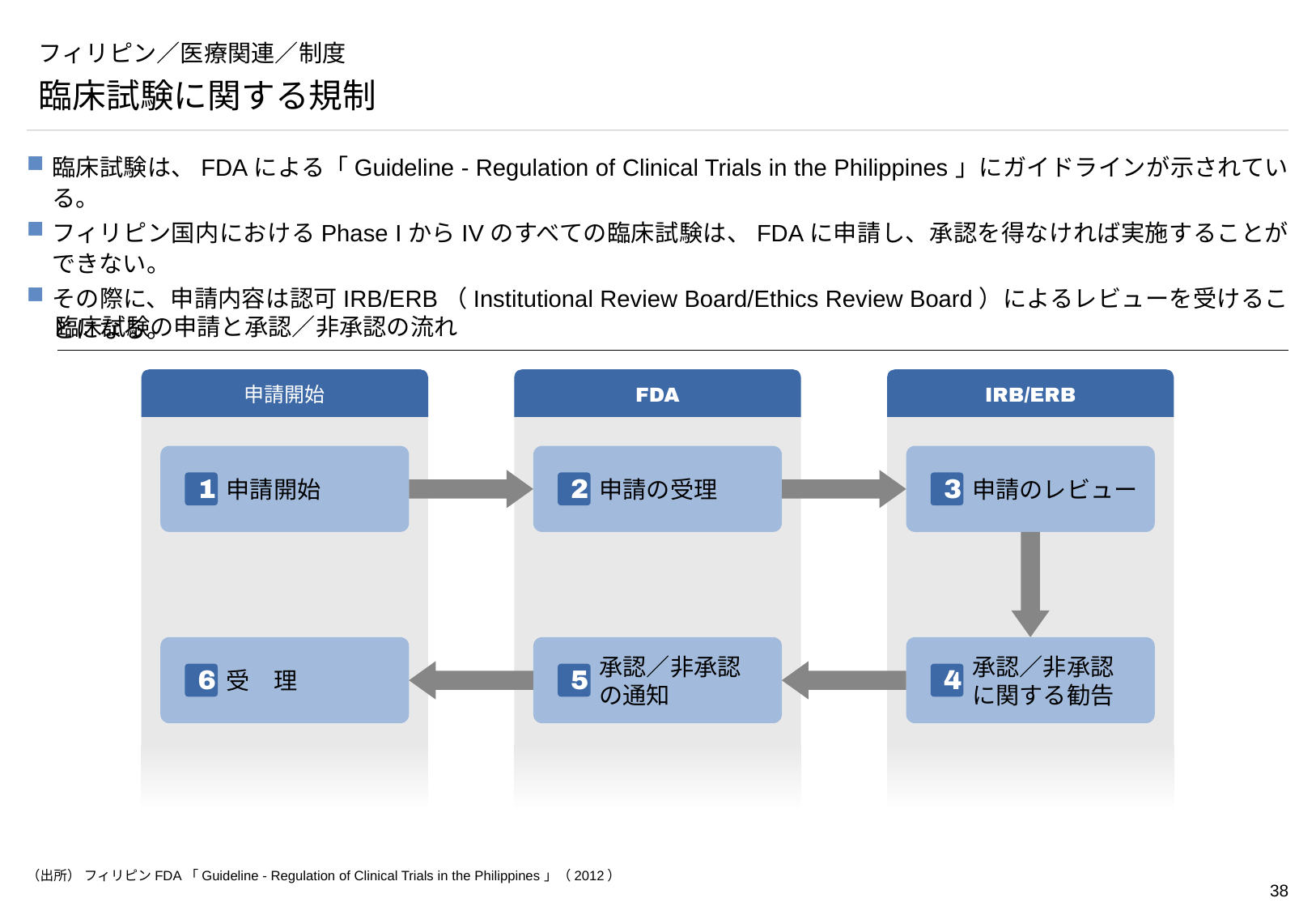

# フィリピン／医療関連／制度
臨床試験に関する規制
臨床試験は、FDAによる「Guideline - Regulation of Clinical Trials in the Philippines」にガイドラインが示されている。
フィリピン国内におけるPhase IからIVのすべての臨床試験は、FDAに申請し、承認を得なければ実施することができない。
その際に、申請内容は認可IRB/ERB（Institutional Review Board/Ethics Review Board）によるレビューを受けることになる。
臨床試験の申請と承認／非承認の流れ
申請開始
FDA
IRB/ERB

申請開始
申請の受理
申請のレビュー
1
2
3

受　理
承認／非承認
の通知
承認／非承認
に関する勧告
6
5
4
（出所） フィリピンFDA「Guideline - Regulation of Clinical Trials in the Philippines」（2012）